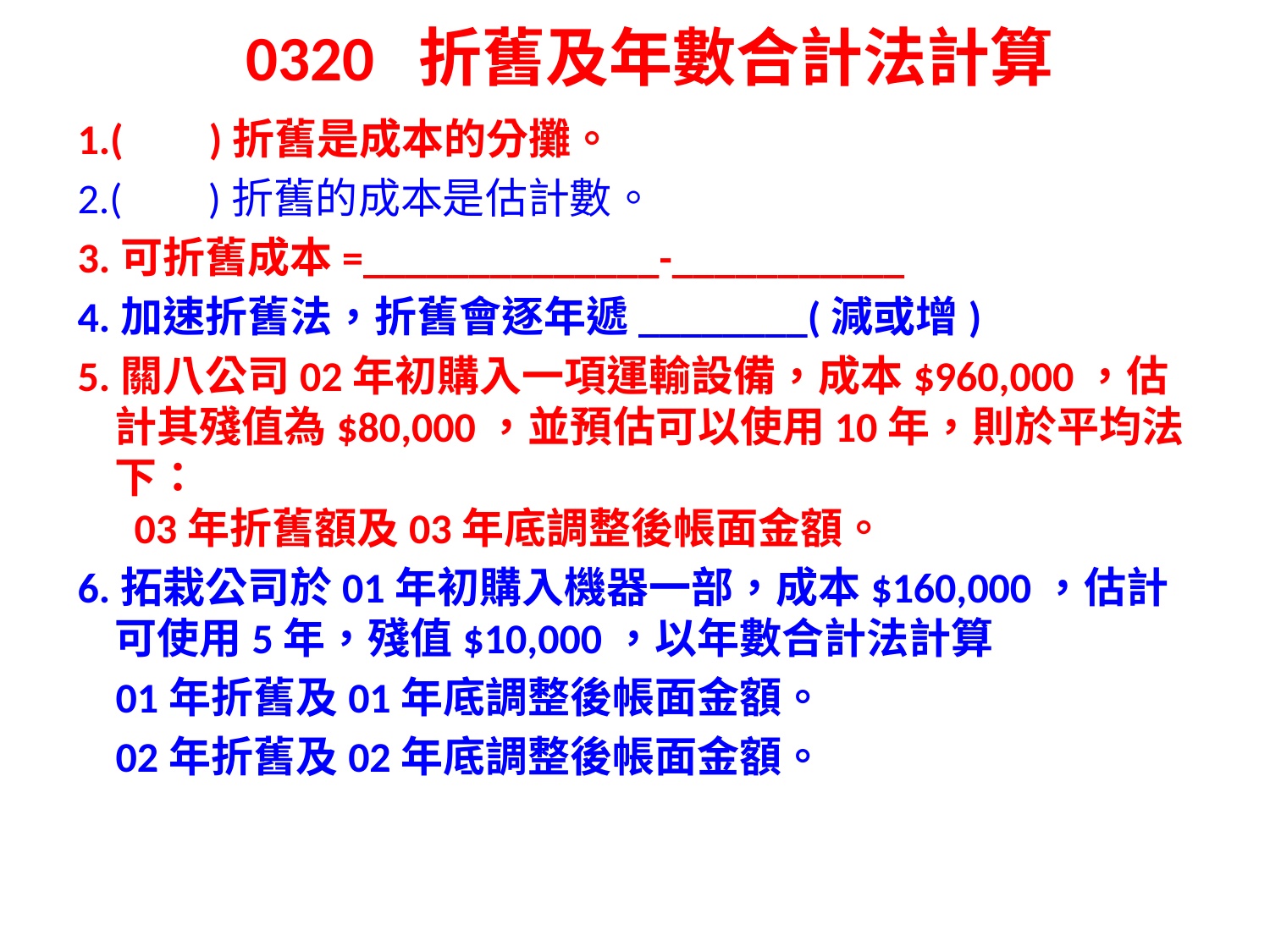

# 0320  折舊及年數合計法計算
1.(         )折舊是成本的分攤。
2.(         )折舊的成本是估計數。
3.可折舊成本=______________-___________
4.加速折舊法，折舊會逐年遞________(減或增)
5.關八公司02年初購入一項運輸設備，成本$960,000，估計其殘值為$80,000，並預估可以使用10年，則於平均法下：
 03年折舊額及03年底調整後帳面金額。
6.拓栽公司於01年初購入機器一部，成本$160,000，估計可使用5年，殘值$10,000，以年數合計法計算
    01年折舊及01年底調整後帳面金額。
    02年折舊及02年底調整後帳面金額。